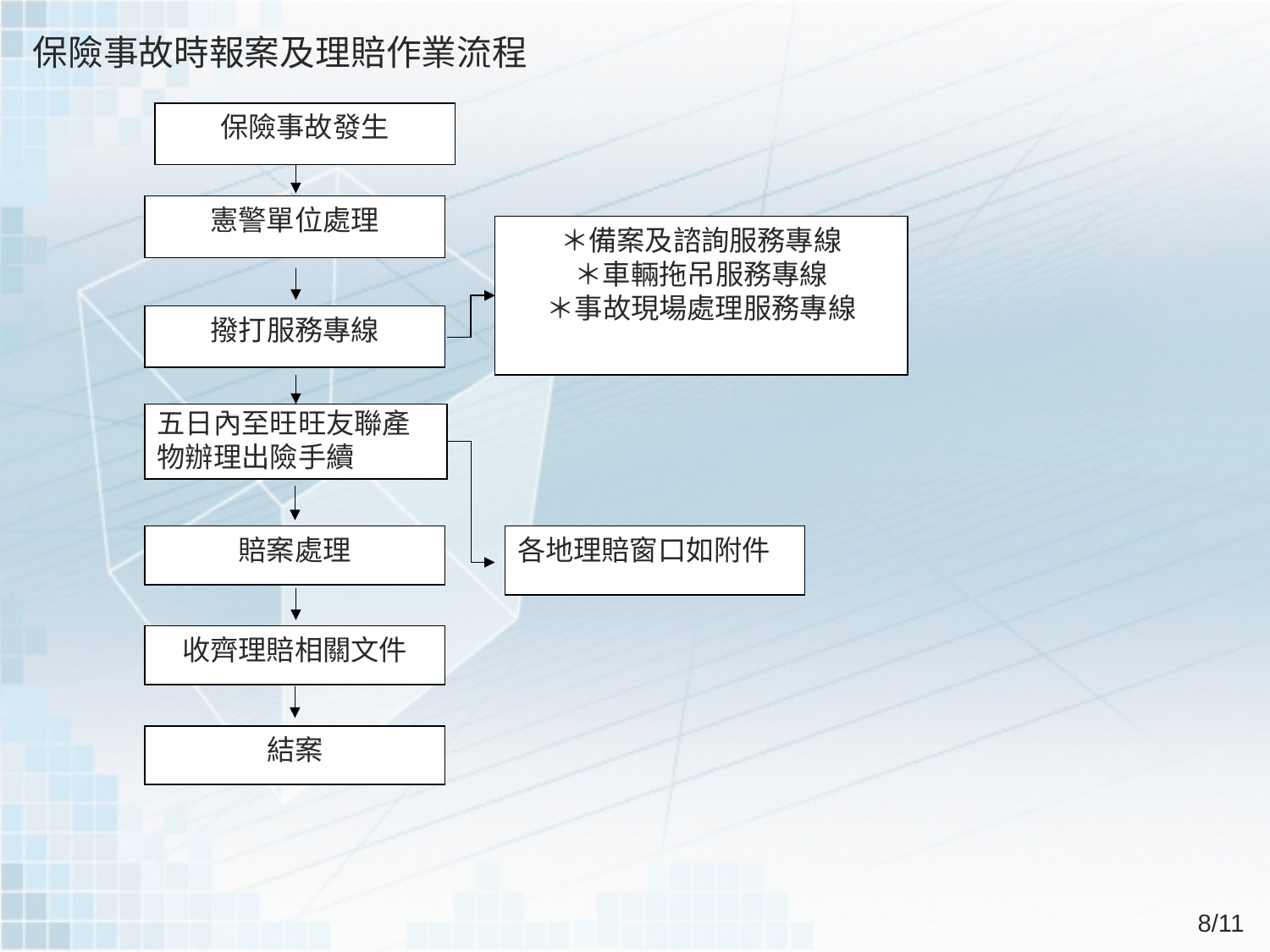

保險事故時報案及理賠作業流程
保險事故發生
憲警單位處理

＊備案及諮詢服務專線
＊車輛拖吊服務專線
＊事故現場處理服務專線

撥打服務專線
五日內至旺旺友聯產物辦理出險手續
賠案處理
各地理賠窗口如附件
收齊理賠相關文件
結案
8/11